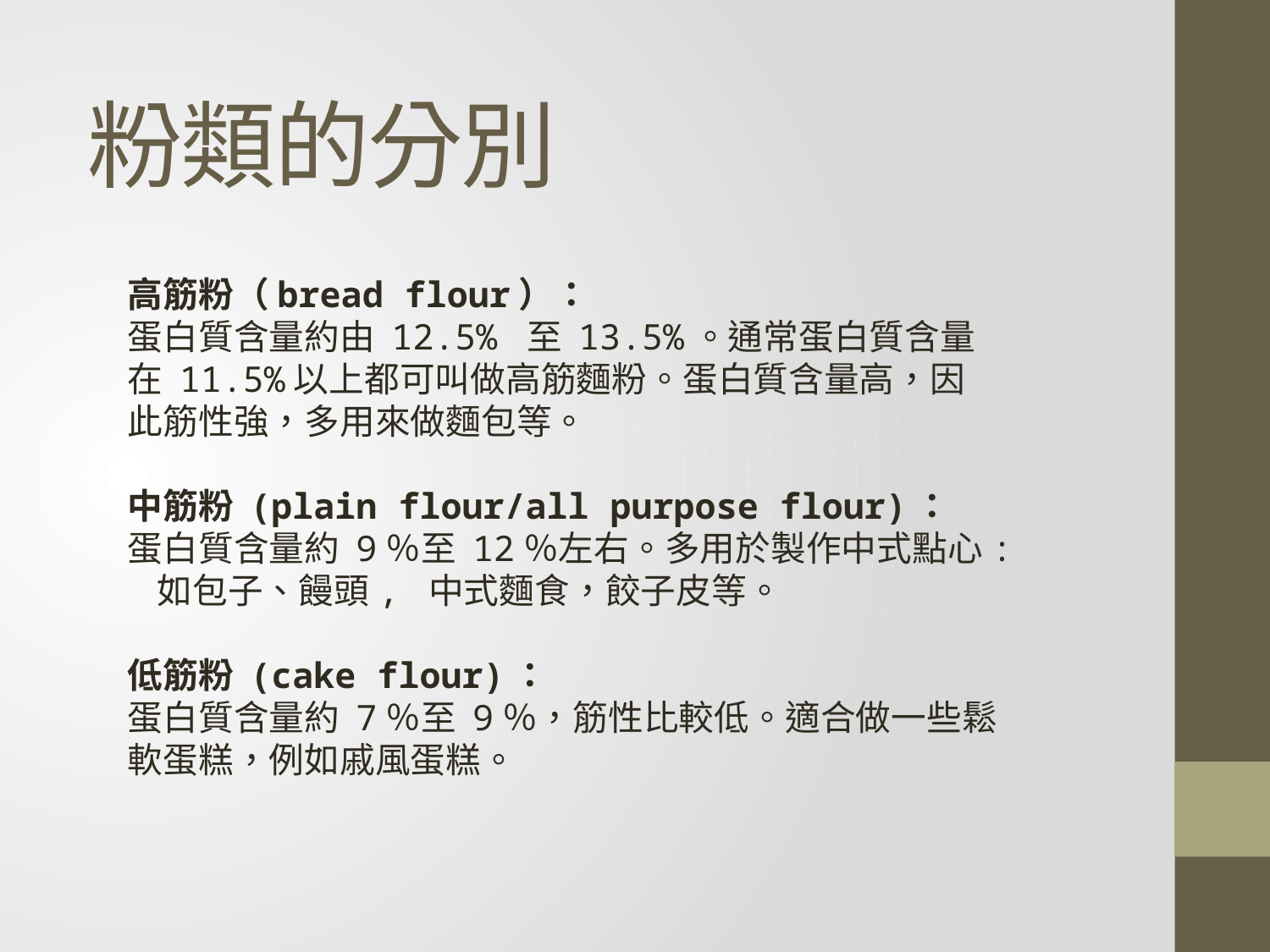

# 粉類的分別
高筋粉（bread flour）：
蛋白質含量約由 12.5% 至 13.5%。通常蛋白質含量在 11.5%以上都可叫做高筋麵粉。蛋白質含量高，因此筋性強，多用來做麵包等。
中筋粉 (plain flour/all purpose flour)：
蛋白質含量約 9％至 12％左右。多用於製作中式點心: 如包子、饅頭, 中式麵食，餃子皮等。
低筋粉 (cake flour)：
蛋白質含量約 7％至 9％，筋性比較低。適合做一些鬆軟蛋糕，例如戚風蛋糕。